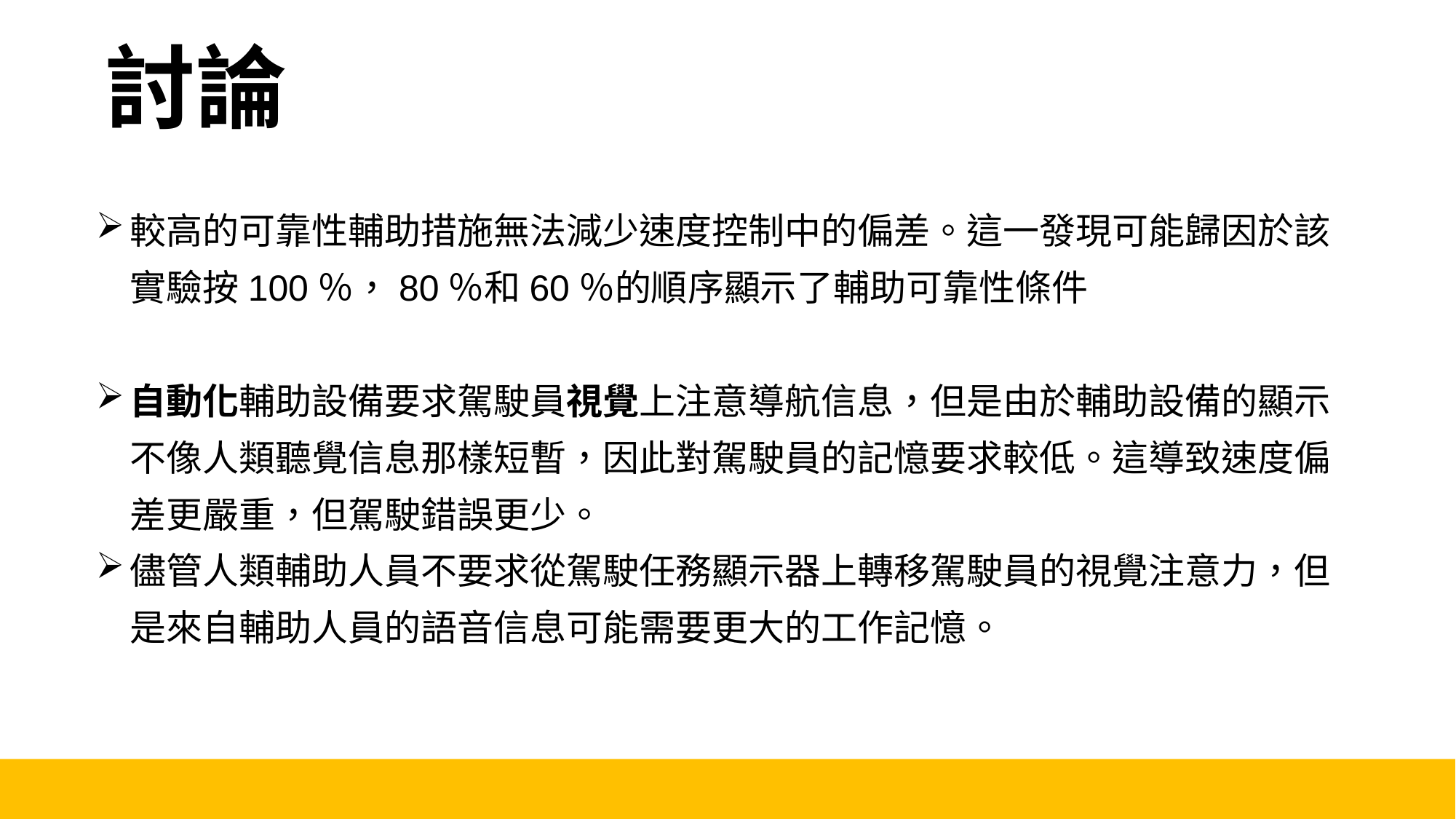

討論
較高的可靠性輔助措施無法減少速度控制中的偏差。這一發現可能歸因於該實驗按100％，80％和60％的順序顯示了輔助可靠性條件

自動化輔助設備要求駕駛員視覺上注意導航信息，但是由於輔助設備的顯示不像人類聽覺信息那樣短暫，因此對駕駛員的記憶要求較低。這導致速度偏差更嚴重，但駕駛錯誤更少。
儘管人類輔助人員不要求從駕駛任務顯示器上轉移駕駛員的視覺注意力，但是來自輔助人員的語音信息可能需要更大的工作記憶。

20